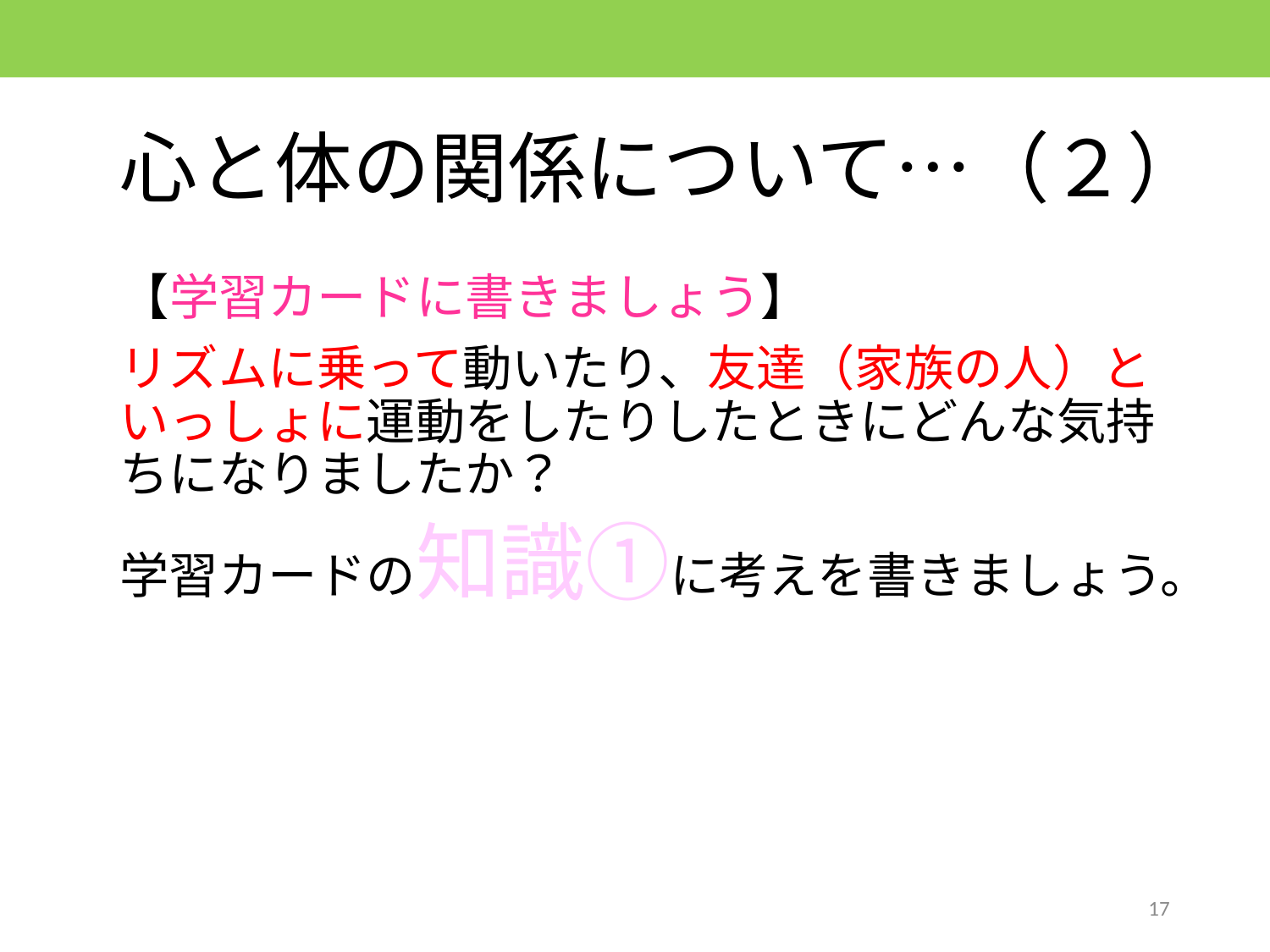

# 心と体の関係について…（２）
【学習カードに書きましょう】
リズムに乗って動いたり、友達（家族の人）といっしょに運動をしたりしたときにどんな気持ちになりましたか？
学習カードの知識①に考えを書きましょう。

17